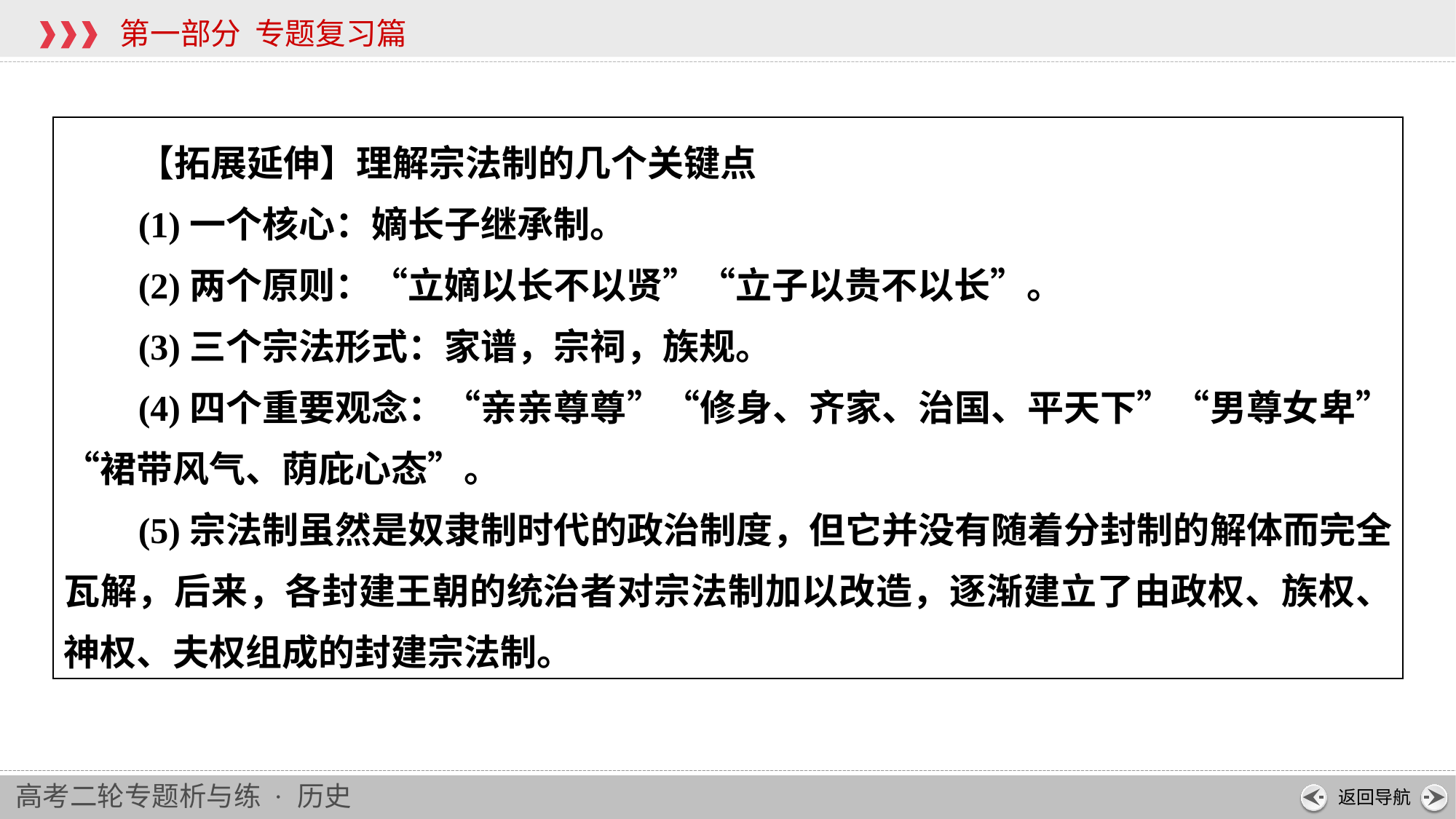

【拓展延伸】理解宗法制的几个关键点
(1)一个核心：嫡长子继承制。
(2)两个原则：“立嫡以长不以贤”“立子以贵不以长”。
(3)三个宗法形式：家谱，宗祠，族规。
(4)四个重要观念：“亲亲尊尊”“修身、齐家、治国、平天下”“男尊女卑”“裙带风气、荫庇心态”。
(5)宗法制虽然是奴隶制时代的政治制度，但它并没有随着分封制的解体而完全瓦解，后来，各封建王朝的统治者对宗法制加以改造，逐渐建立了由政权、族权、神权、夫权组成的封建宗法制。